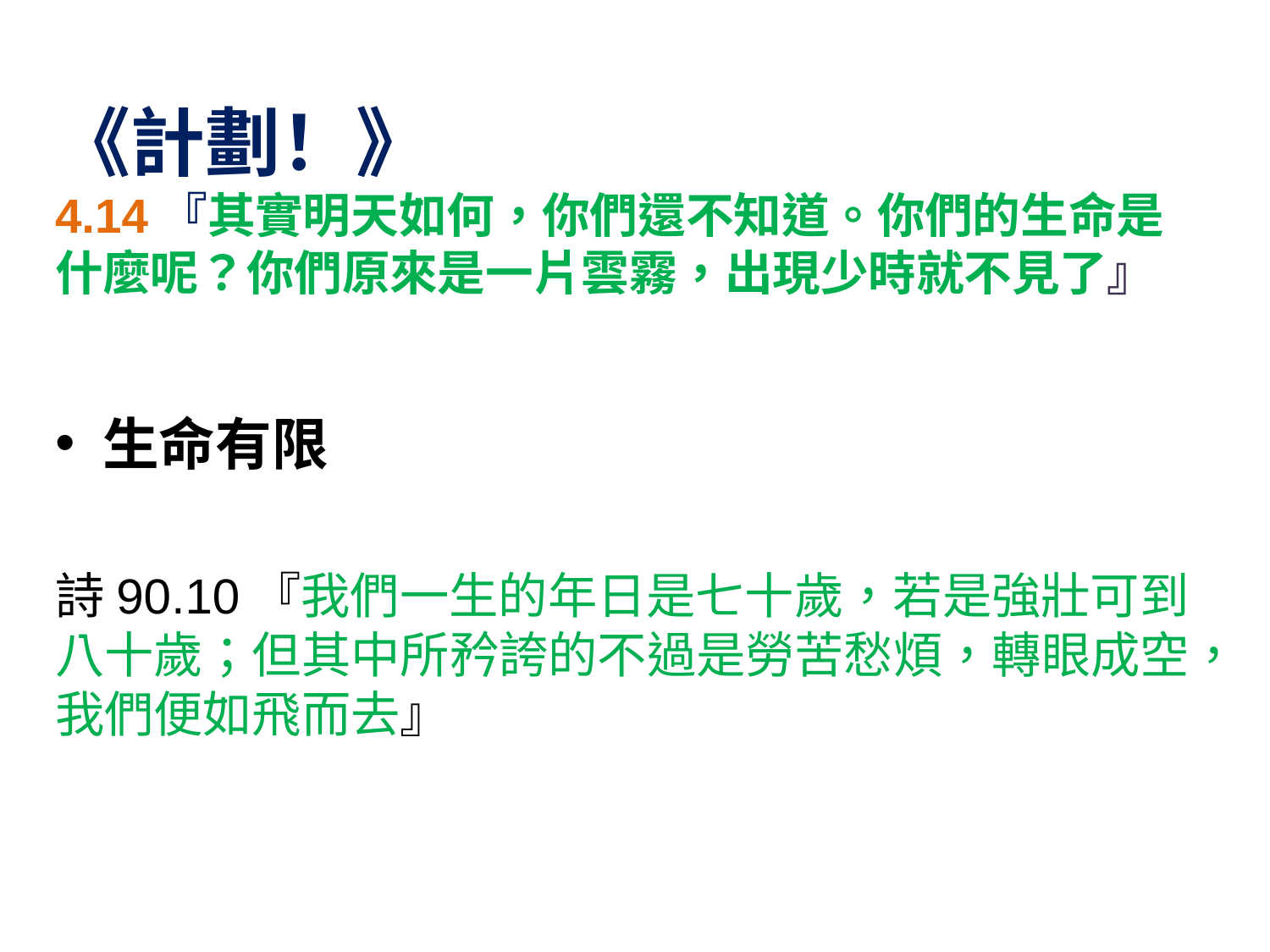

# 《計劃！》 4.14『其實明天如何，你們還不知道。你們的生命是什麼呢？你們原來是一片雲霧，出現少時就不見了』
生命有限

詩90.10『我們一生的年日是七十歲，若是強壯可到八十歲；但其中所矜誇的不過是勞苦愁煩，轉眼成空，我們便如飛而去』